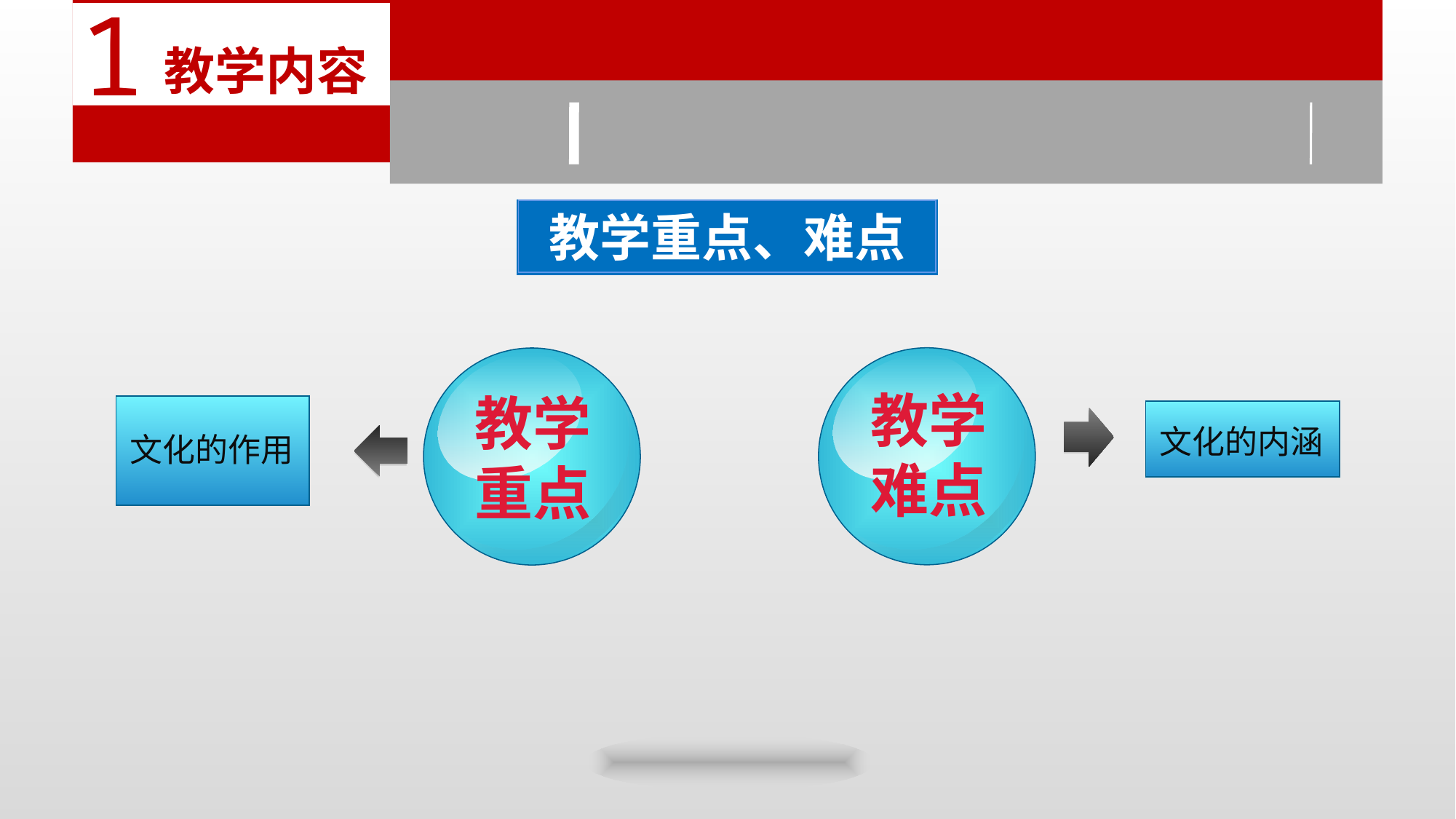

1
     教学内容

教学重点、难点

教学
难点

教学
重点

文化的作用

文化的内涵